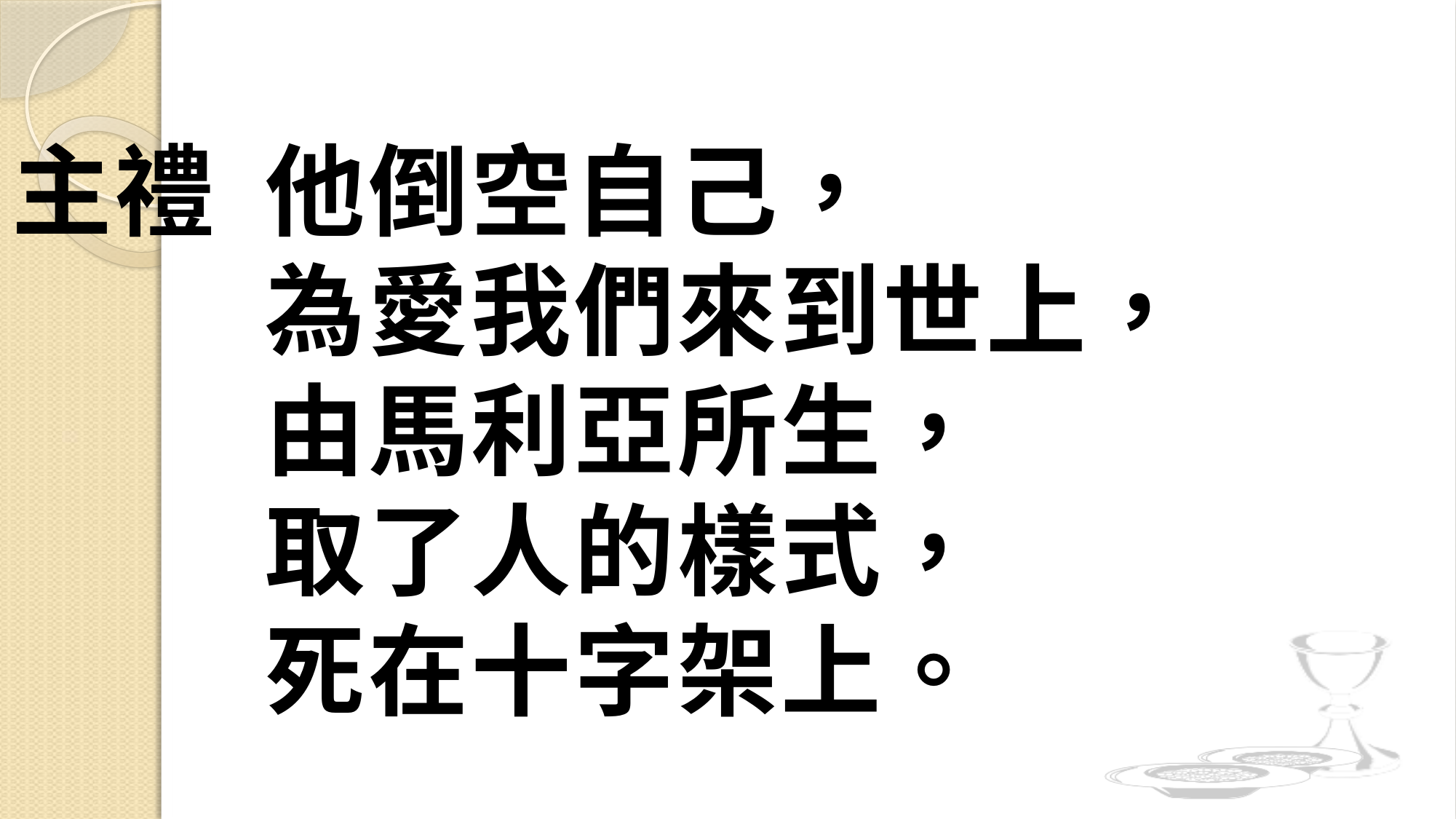

主禮
他倒空自己，
為愛我們來到世上，
由馬利亞所生，
取了人的樣式，
死在十字架上。